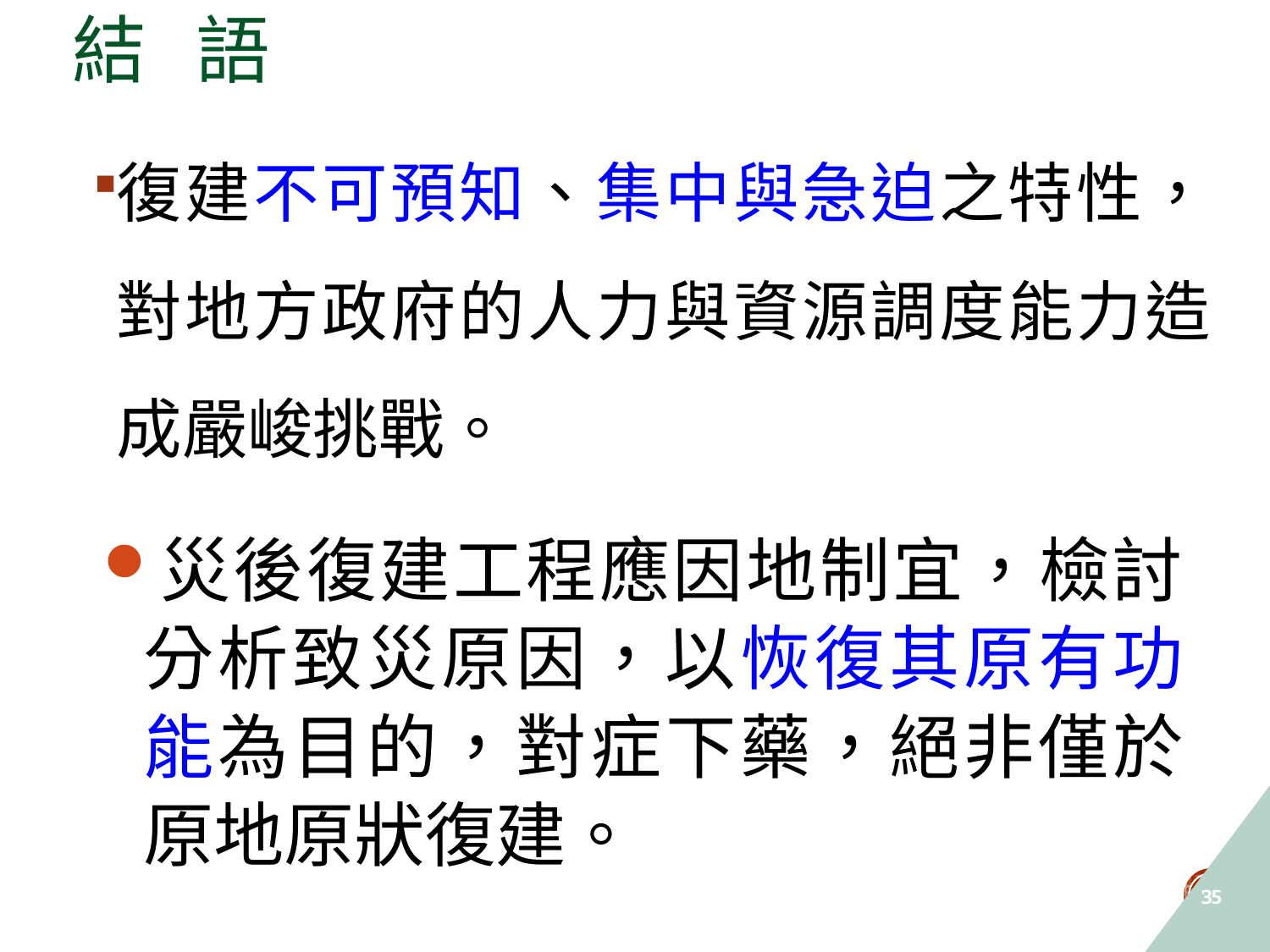

# 結   語
復建不可預知、集中與急迫之特性，對地方政府的人力與資源調度能力造成嚴峻挑戰。

災後復建工程應因地制宜，檢討分析致災原因，以恢復其原有功能為目的，對症下藥，絕非僅於原地原狀復建。

35